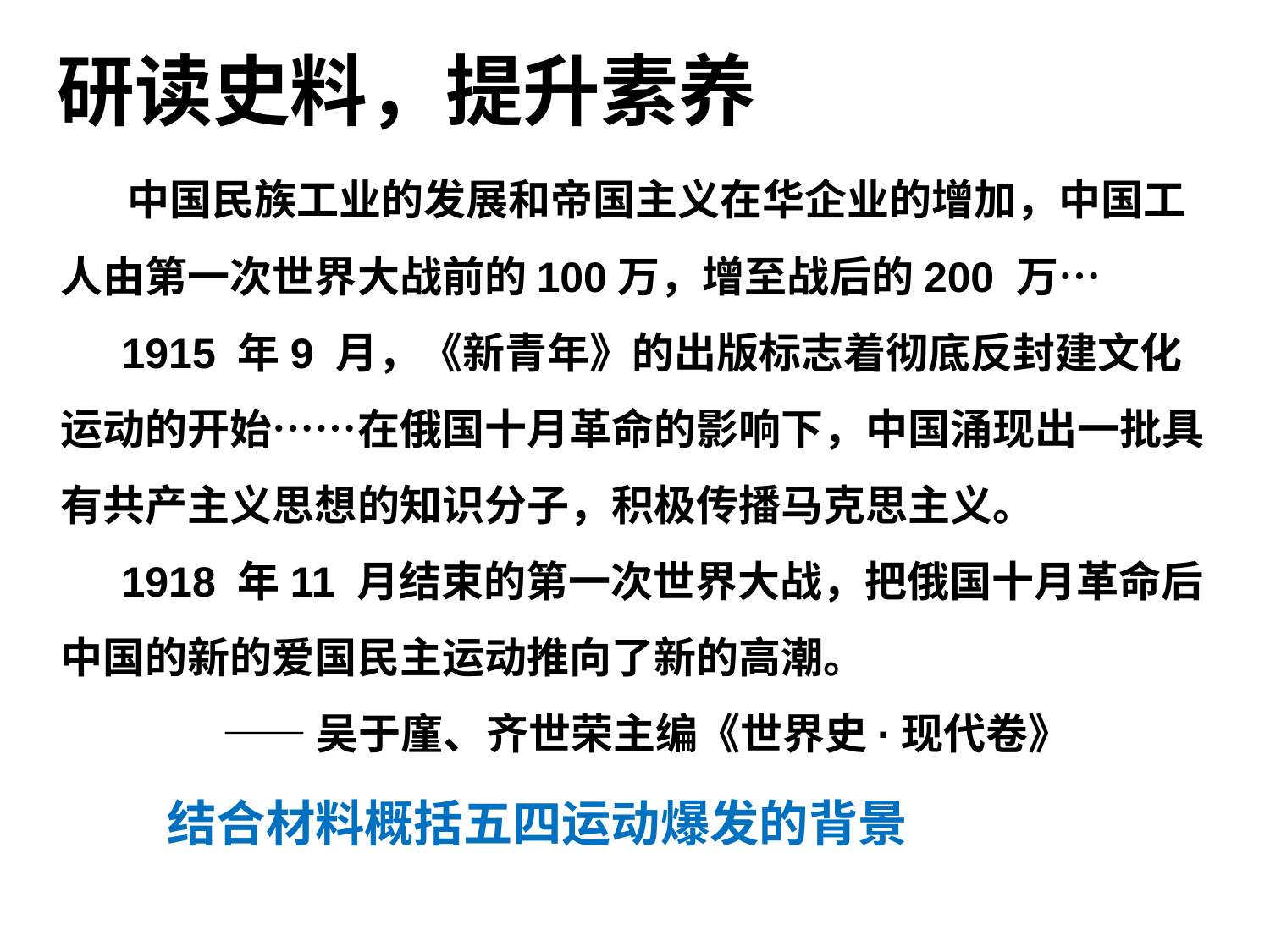

研读史料，提升素养
  中国民族工业的发展和帝国主义在华企业的增加，中国工人由第一次世界大战前的100万，增至战后的200 万…
  1915 年9 月，《新青年》的出版标志着彻底反封建文化运动的开始……在俄国十月革命的影响下，中国涌现出一批具有共产主义思想的知识分子，积极传播马克思主义。
  1918 年11 月结束的第一次世界大战，把俄国十月革命后中国的新的爱国民主运动推向了新的高潮。
             ——吴于廑、齐世荣主编《世界史·现代卷》
结合材料概括五四运动爆发的背景